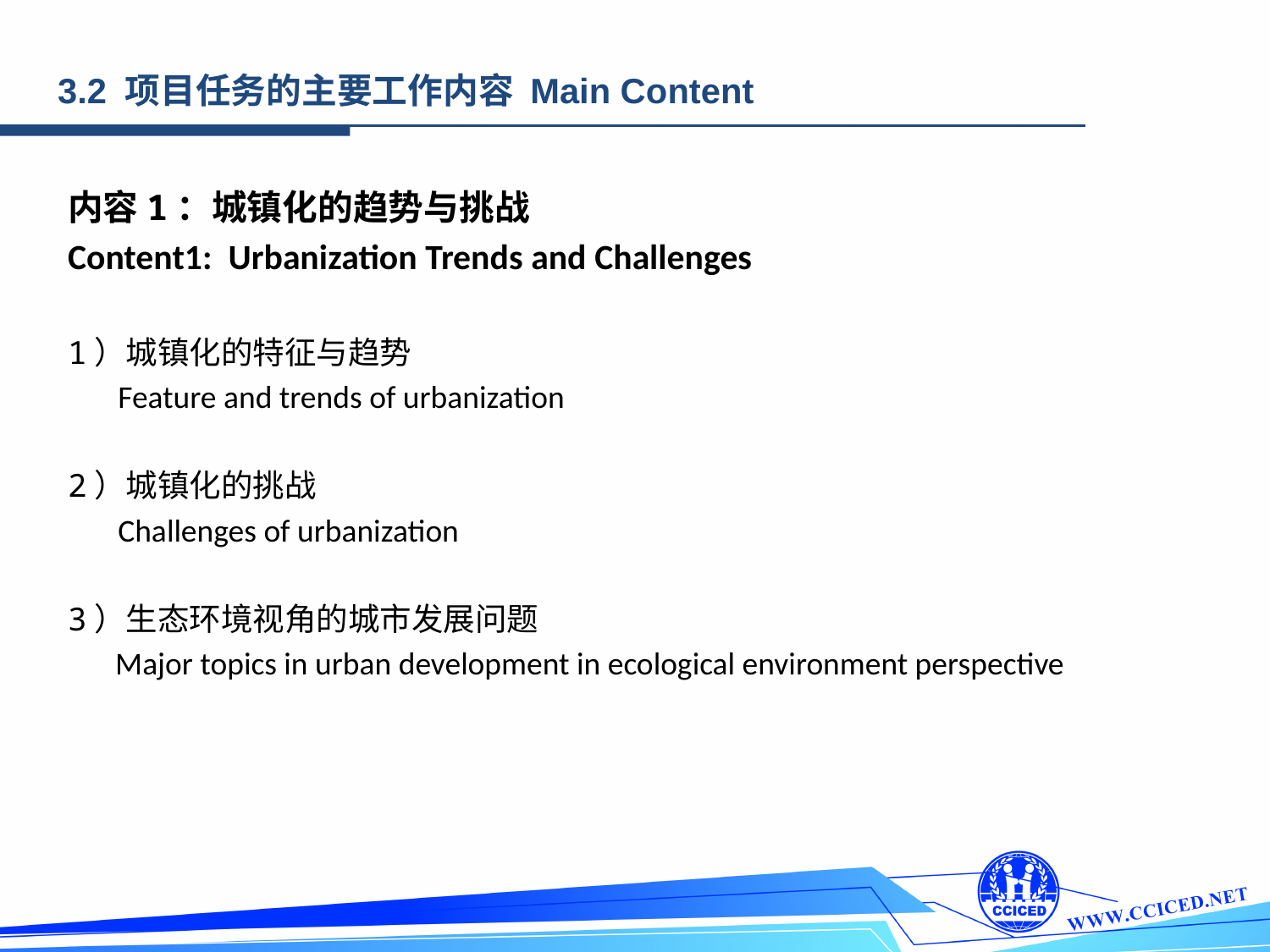

3.2 项目任务的主要工作内容 Main Content
内容1：城镇化的趋势与挑战
Content1:  Urbanization Trends and Challenges

1）城镇化的特征与趋势
       Feature and trends of urbanization

2）城镇化的挑战
       Challenges of urbanization

3）生态环境视角的城市发展问题
	Major topics in urban development in ecological environment perspective